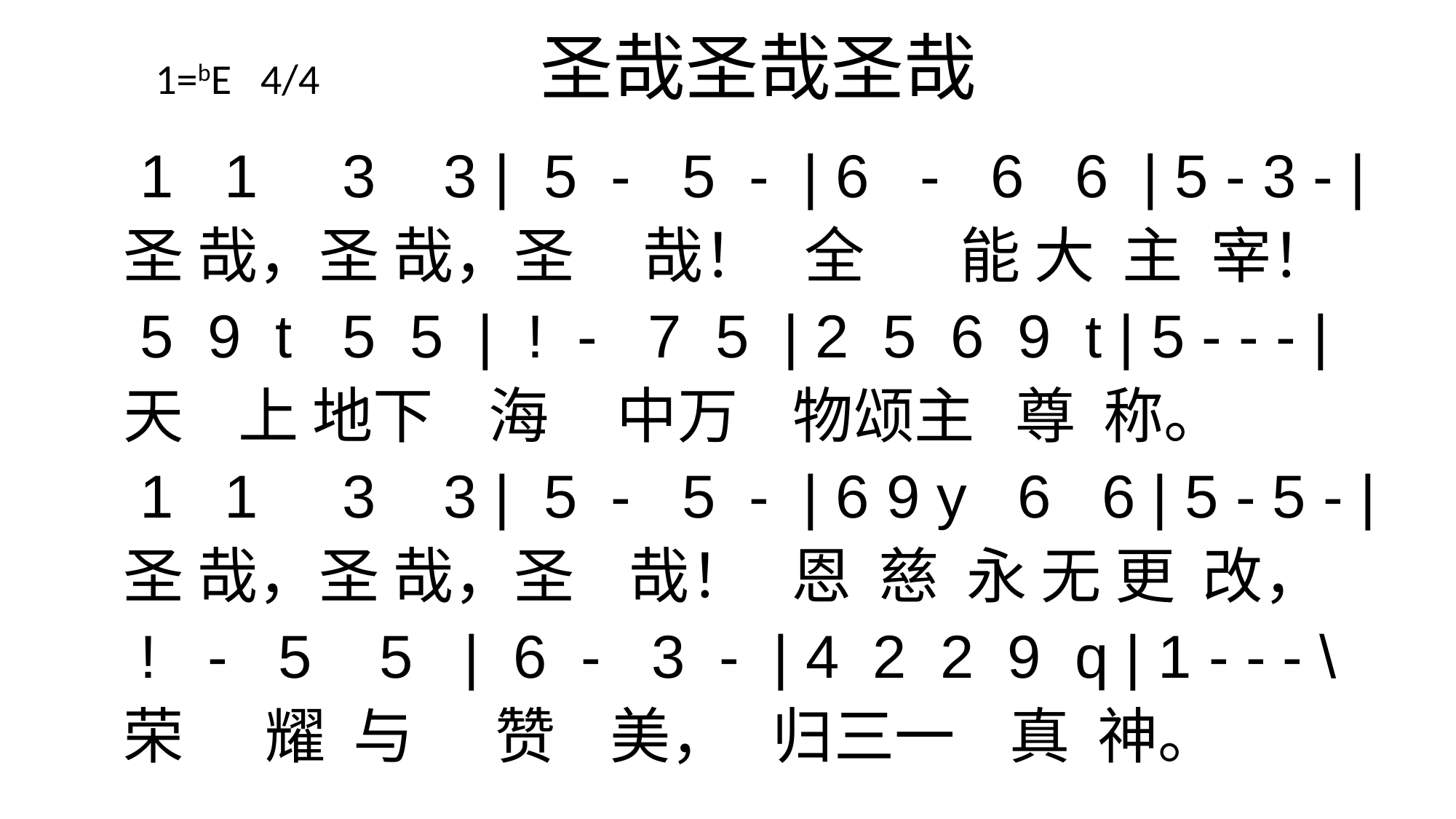

# 1=bE   4/4           圣哉圣哉圣哉
 1   1     3    3 |  5  -   5  -  | 6   -   6   6  | 5 - 3 - |
圣 哉，圣 哉，圣     哉！   全       能 大  主  宰！
 5  9  t   5  5  |  !  -   7  5  | 2  5  6  9  t | 5 - - - |
天    上 地下    海     中万    物颂主   尊  称。
 1   1     3    3 |  5  -   5  -  | 6 9 y   6   6 | 5 - 5 - |
圣 哉，圣 哉，圣    哉！   恩  慈  永 无 更  改，
 !   -   5    5   |  6  -   3  -  | 4  2  2  9  q | 1 - - - \
荣      耀  与      赞    美，   归三一    真  神。
4-4